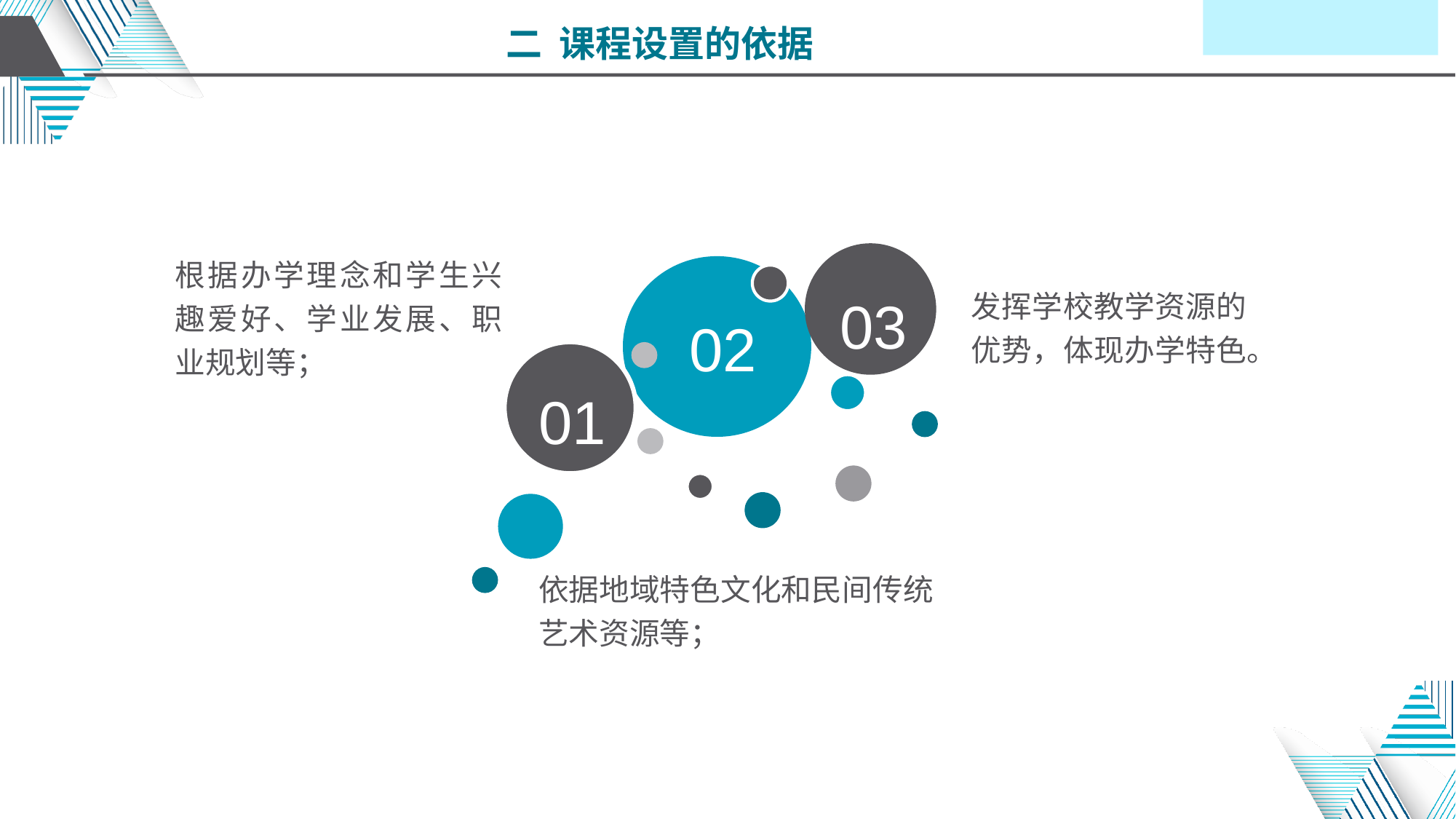

二  课程设置的依据

根据办学理念和学生兴趣爱好、学业发展、职业规划等；

03
发挥学校教学资源的优势，体现办学特色。
02

01

依据地域特色文化和民间传统艺术资源等；